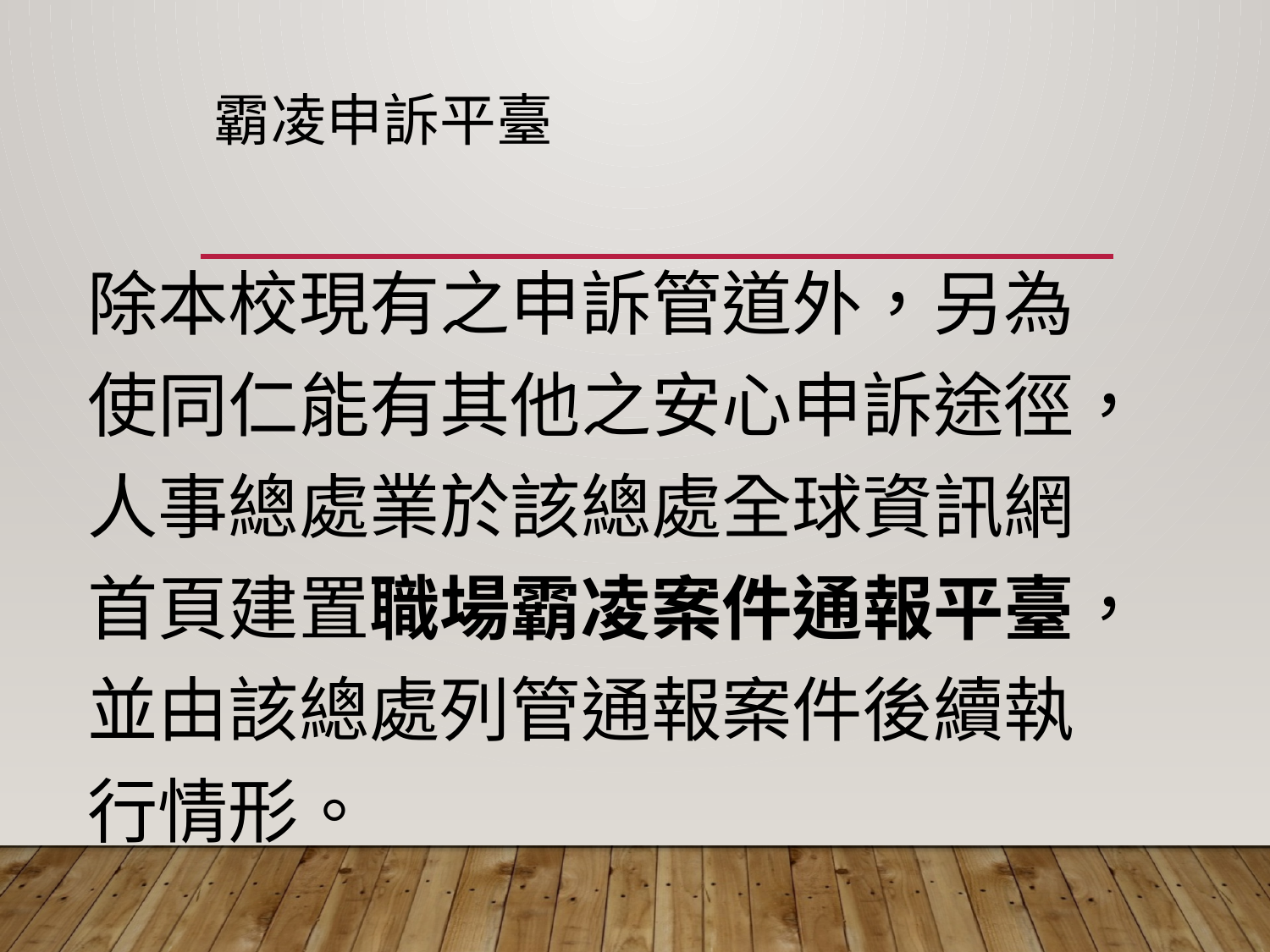

# 霸凌申訴平臺
除本校現有之申訴管道外，另為使同仁能有其他之安心申訴途徑，人事總處業於該總處全球資訊網首頁建置職場霸凌案件通報平臺，並由該總處列管通報案件後續執行情形。